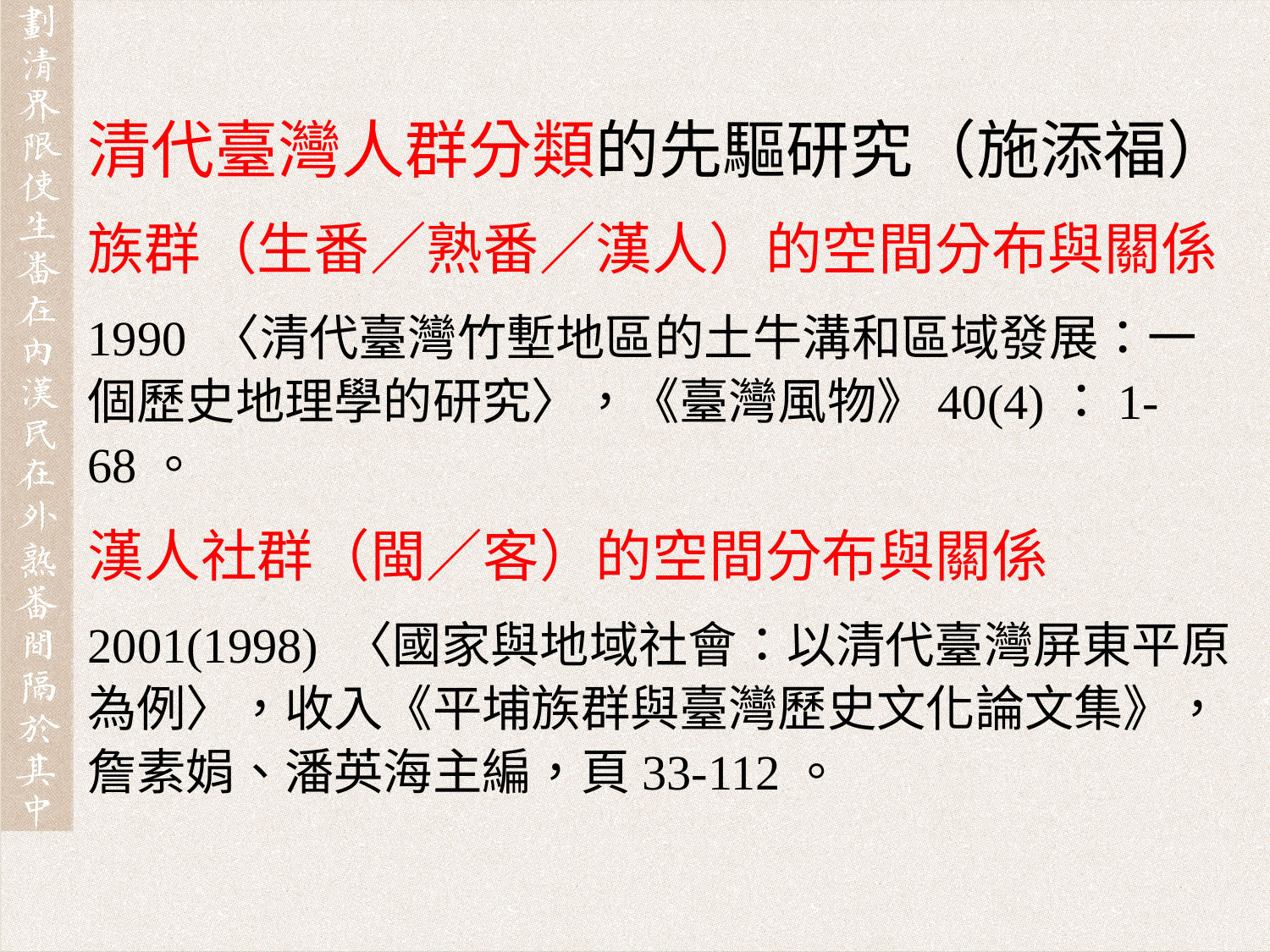

清代臺灣人群分類的先驅研究（施添福）
族群（生番／熟番／漢人）的空間分布與關係
1990 〈清代臺灣竹塹地區的土牛溝和區域發展：一個歷史地理學的研究〉，《臺灣風物》40(4)：1-68。
漢人社群（閩／客）的空間分布與關係
2001(1998) 〈國家與地域社會：以清代臺灣屏東平原為例〉，收入《平埔族群與臺灣歷史文化論文集》，詹素娟、潘英海主編，頁33-112。